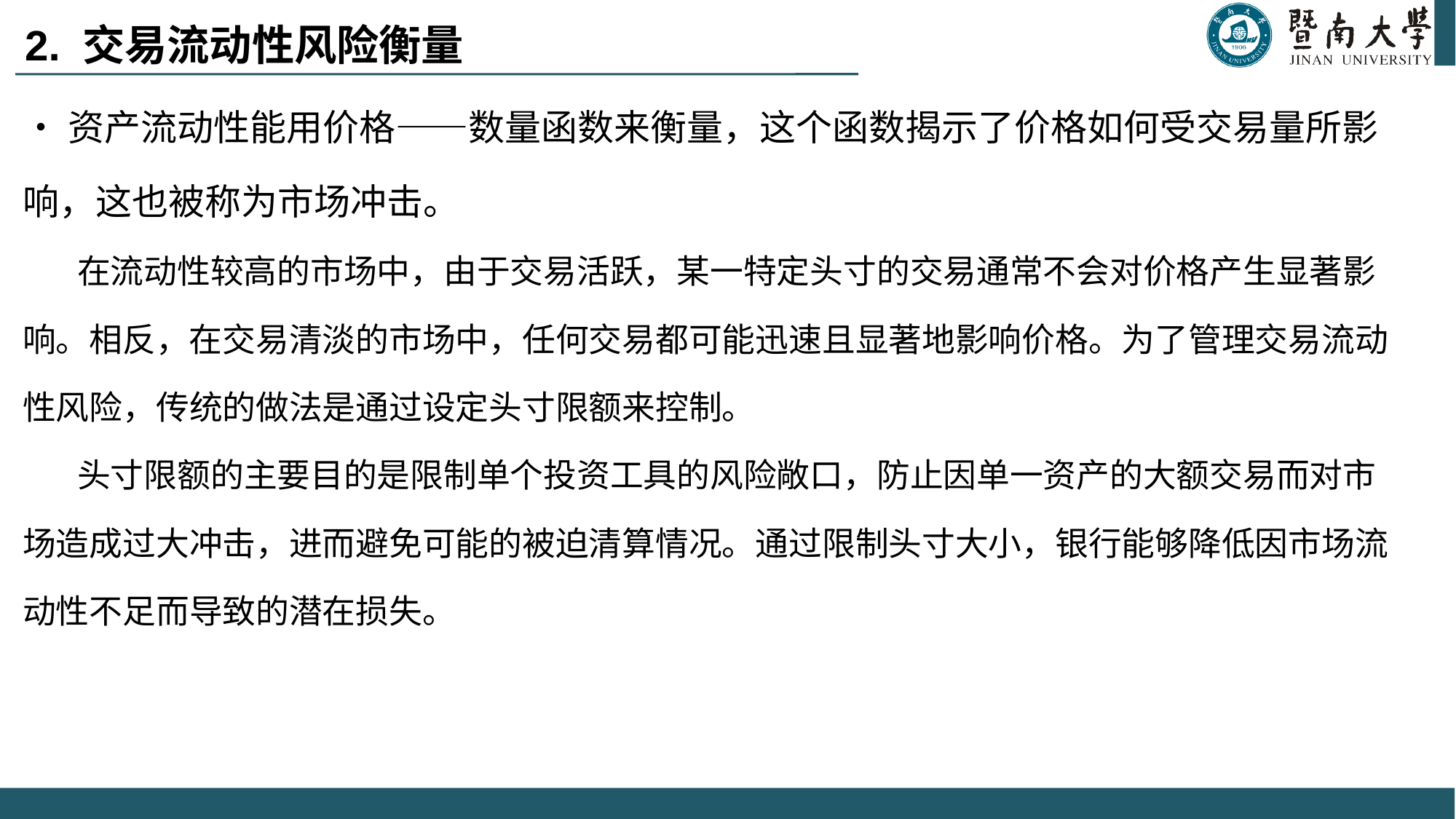

# 2. 交易流动性风险衡量

•资产流动性能用价格——数量函数来衡量，这个函数揭示了价格如何受交易量所影响，这也被称为市场冲击。
在流动性较高的市场中，由于交易活跃，某一特定头寸的交易通常不会对价格产生显著影响。相反，在交易清淡的市场中，任何交易都可能迅速且显著地影响价格。为了管理交易流动性风险，传统的做法是通过设定头寸限额来控制。
头寸限额的主要目的是限制单个投资工具的风险敞口，防止因单一资产的大额交易而对市场造成过大冲击，进而避免可能的被迫清算情况。通过限制头寸大小，银行能够降低因市场流动性不足而导致的潜在损失。